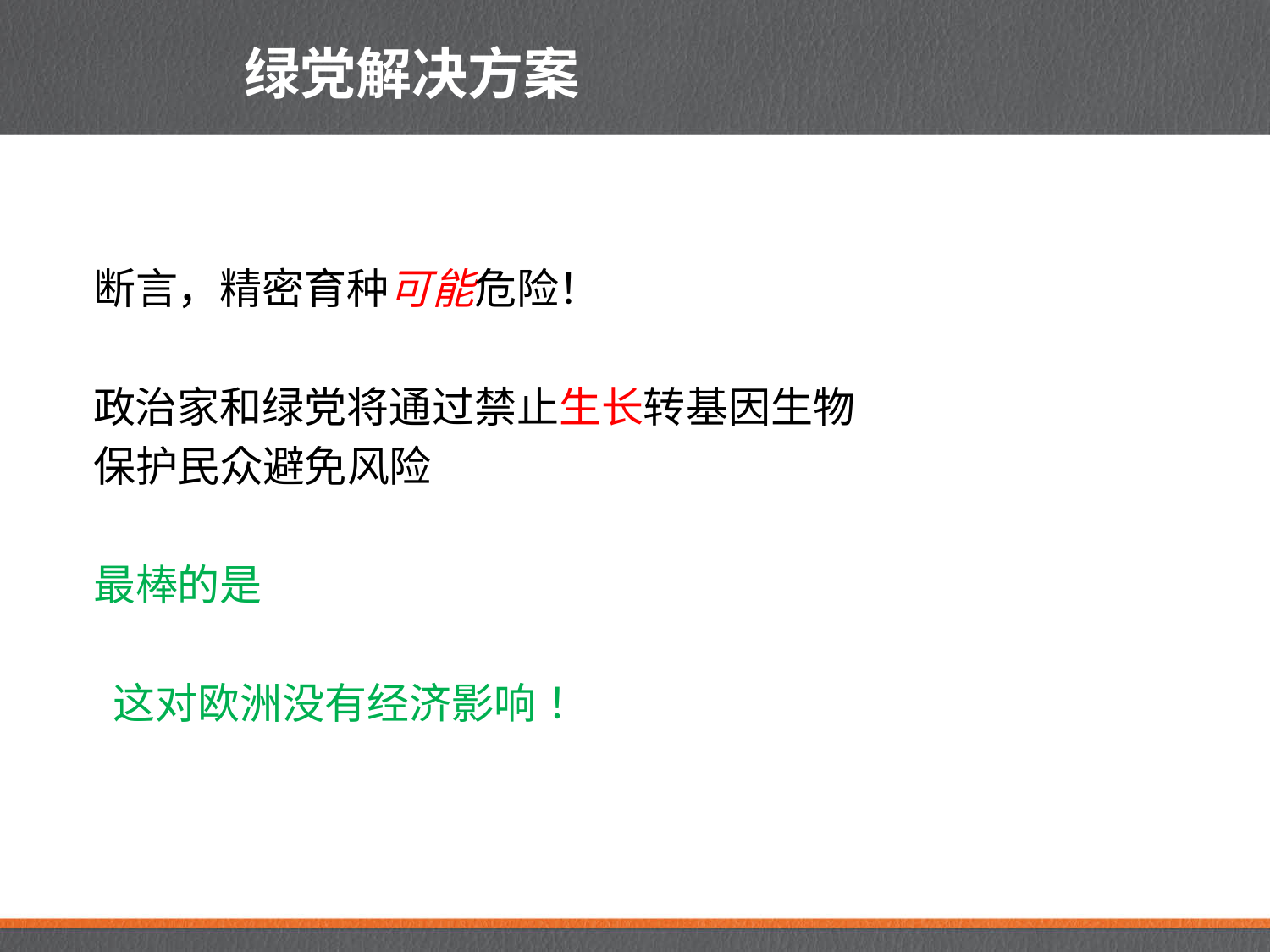

# 绿党解决方案
断言，精密育种可能危险！

政治家和绿党将通过禁止生长转基因生物
保护民众避免风险

最棒的是

 这对欧洲没有经济影响！